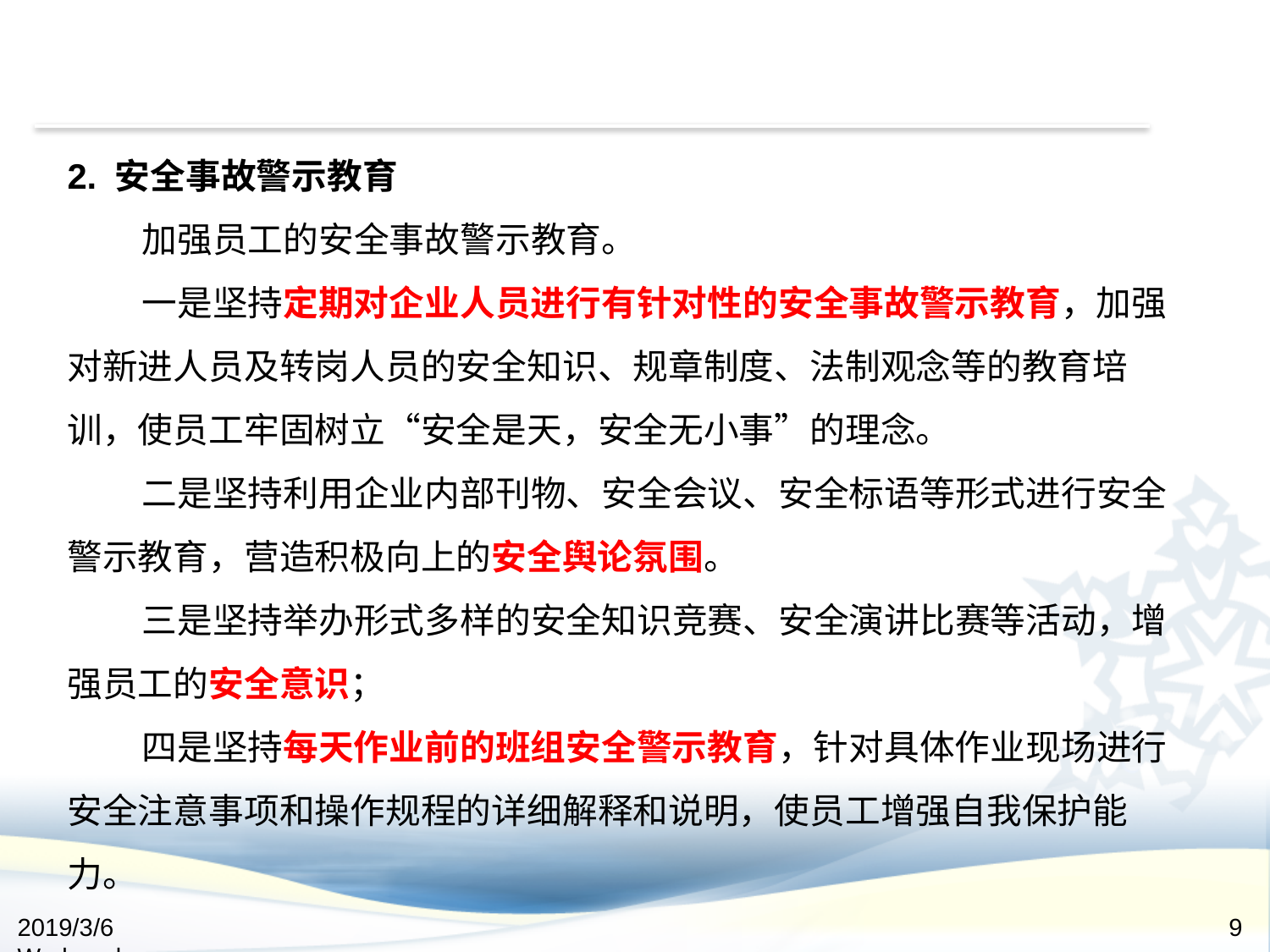

2. 安全事故警示教育
加强员工的安全事故警示教育。
一是坚持定期对企业人员进行有针对性的安全事故警示教育，加强对新进人员及转岗人员的安全知识、规章制度、法制观念等的教育培训，使员工牢固树立“安全是天，安全无小事”的理念。
二是坚持利用企业内部刊物、安全会议、安全标语等形式进行安全警示教育，营造积极向上的安全舆论氛围。
三是坚持举办形式多样的安全知识竞赛、安全演讲比赛等活动，增强员工的安全意识；
四是坚持每天作业前的班组安全警示教育，针对具体作业现场进行安全注意事项和操作规程的详细解释和说明，使员工增强自我保护能力。